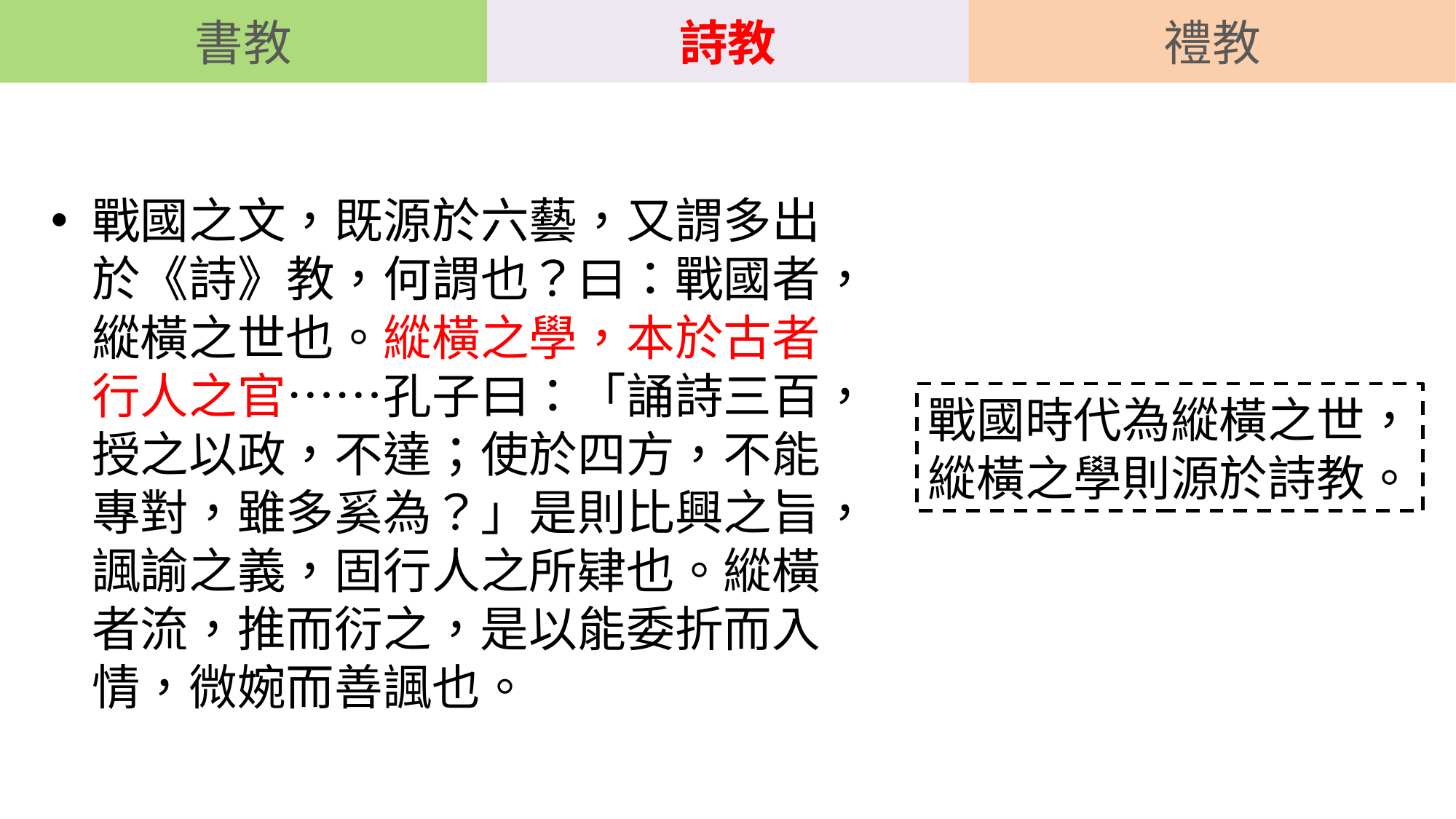

書教
詩教
禮教
戰國之文，既源於六藝，又謂多出於《詩》教，何謂也？曰：戰國者，縱橫之世也。縱橫之學，本於古者行人之官……孔子曰：「誦詩三百，授之以政，不達；使於四方，不能專對，雖多奚為？」是則比興之旨，諷諭之義，固行人之所肄也。縱橫者流，推而衍之，是以能委折而入情，微婉而善諷也。
戰國時代為縱橫之世，縱橫之學則源於詩教。